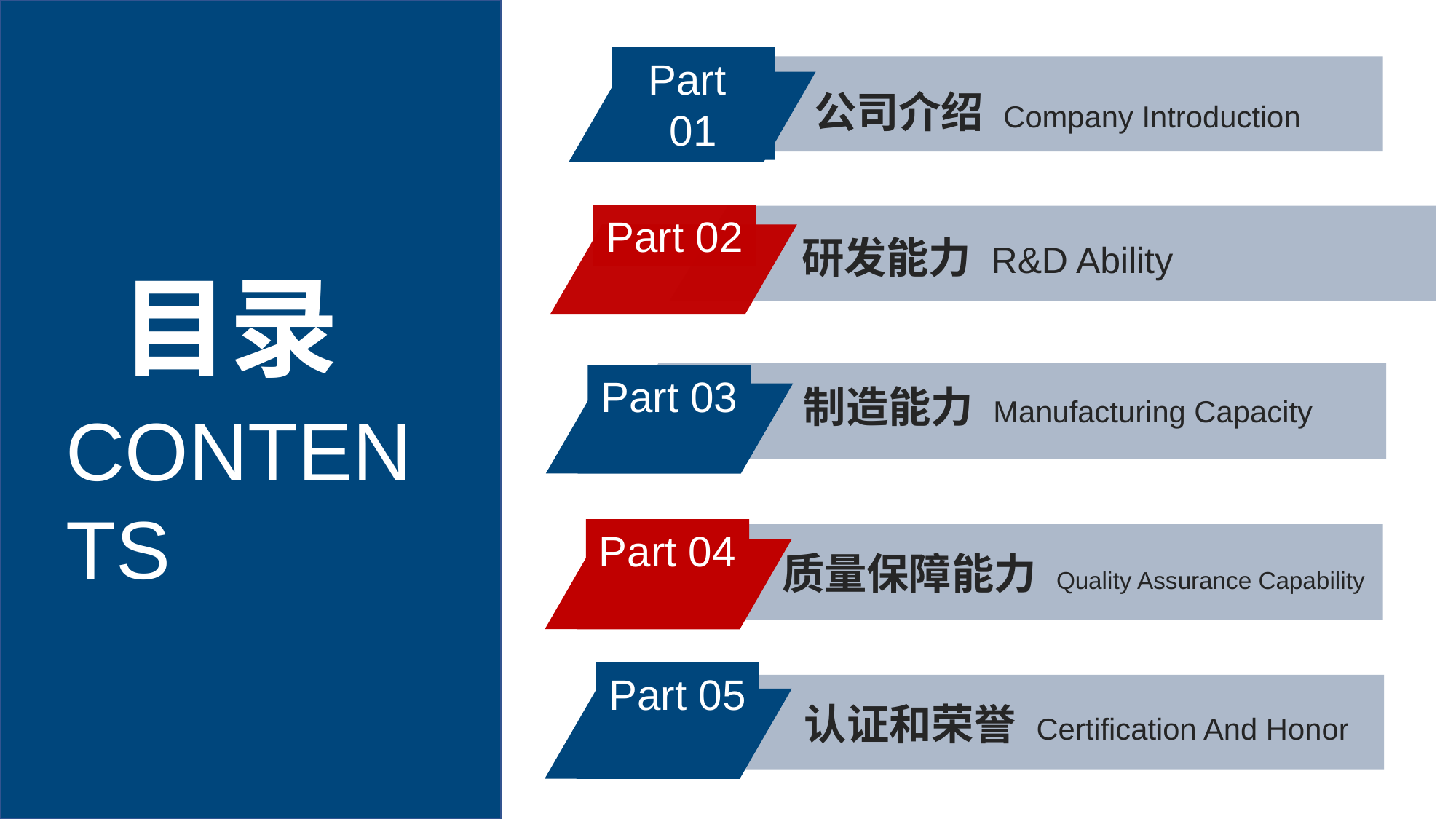

Part  01

公司介绍 Company Introduction

Part 02

研发能力 R&D Ability

目录

Part 03
制造能力 Manufacturing Capacity

CONTENTS

Part 04

质量保障能力 Quality Assurance Capability

Part 05

 认证和荣誉 Certification And Honor